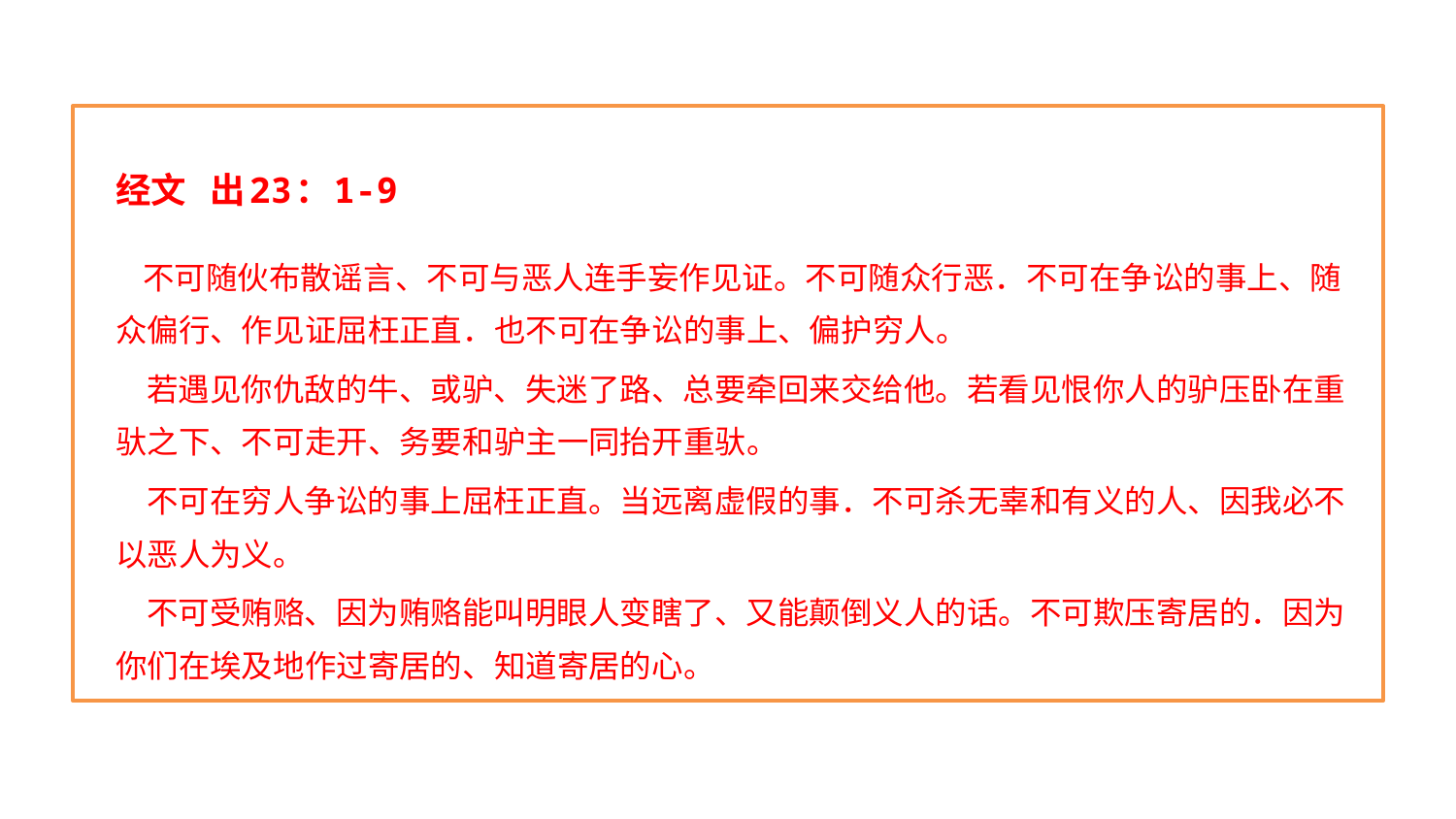

经文   出23：1-9
       不可随伙布散谣言、不可与恶人连手妄作见证。不可随众行恶．不可在争讼的事上、随众偏行、作见证屈枉正直．也不可在争讼的事上、偏护穷人。
    若遇见你仇敌的牛、或驴、失迷了路、总要牵回来交给他。若看见恨你人的驴压卧在重驮之下、不可走开、务要和驴主一同抬开重驮。
    不可在穷人争讼的事上屈枉正直。当远离虚假的事．不可杀无辜和有义的人、因我必不以恶人为义。
    不可受贿赂、因为贿赂能叫明眼人变瞎了、又能颠倒义人的话。不可欺压寄居的．因为你们在埃及地作过寄居的、知道寄居的心。